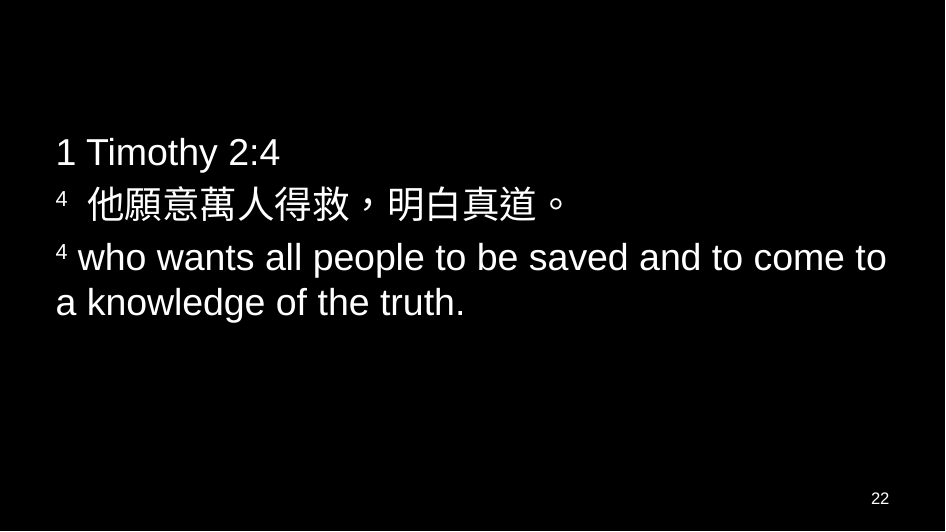

#
1 Timothy 2:4
4 他願意萬人得救，明白真道。
4 who wants all people to be saved and to come to a knowledge of the truth.

22